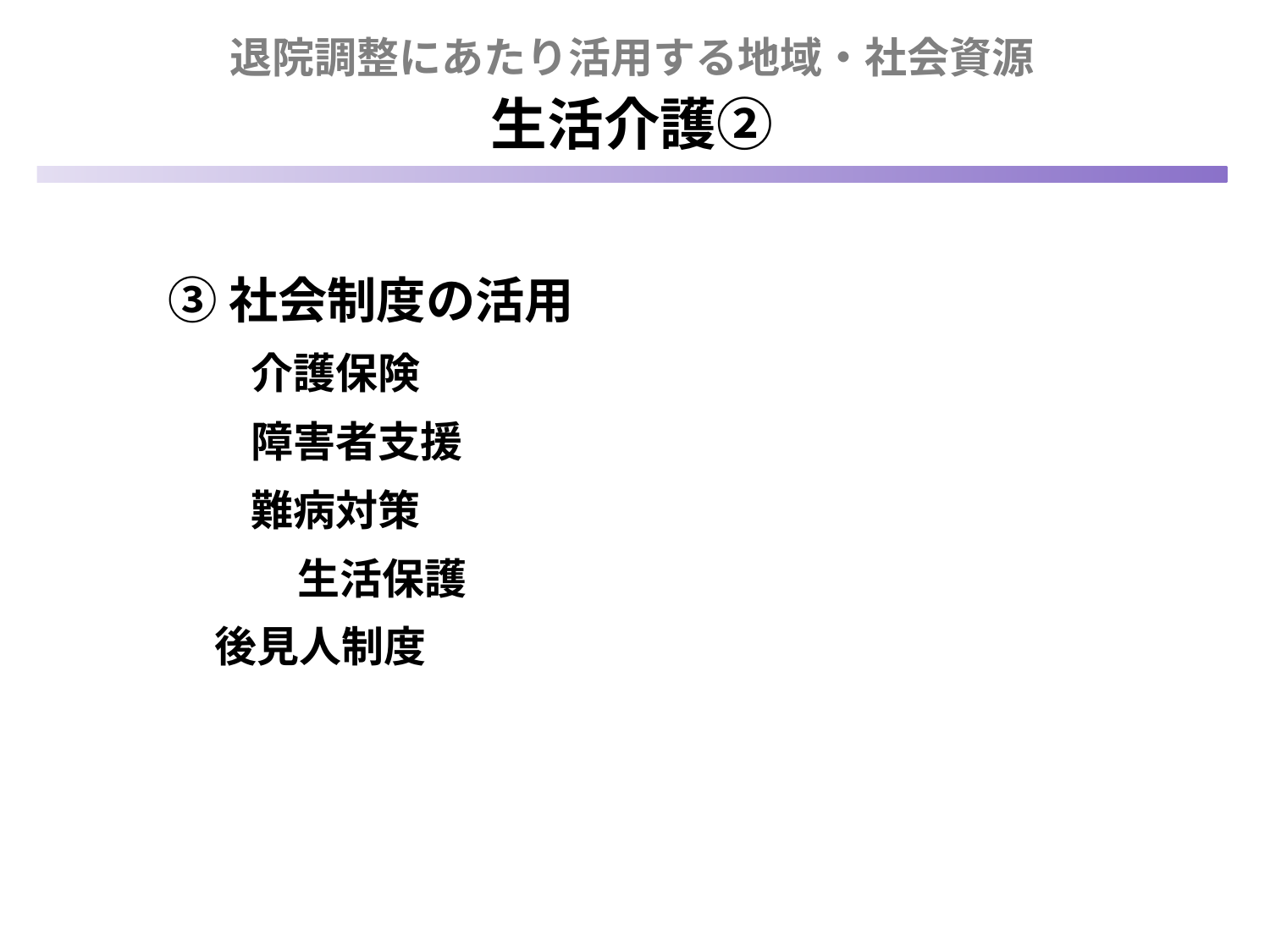

退院調整にあたり活用する地域・社会資源
生活介護②

　③ 社会制度の活用
　　     介護保険
　　     障害者支援
　　     難病対策
　　　　 生活保護
         後見人制度